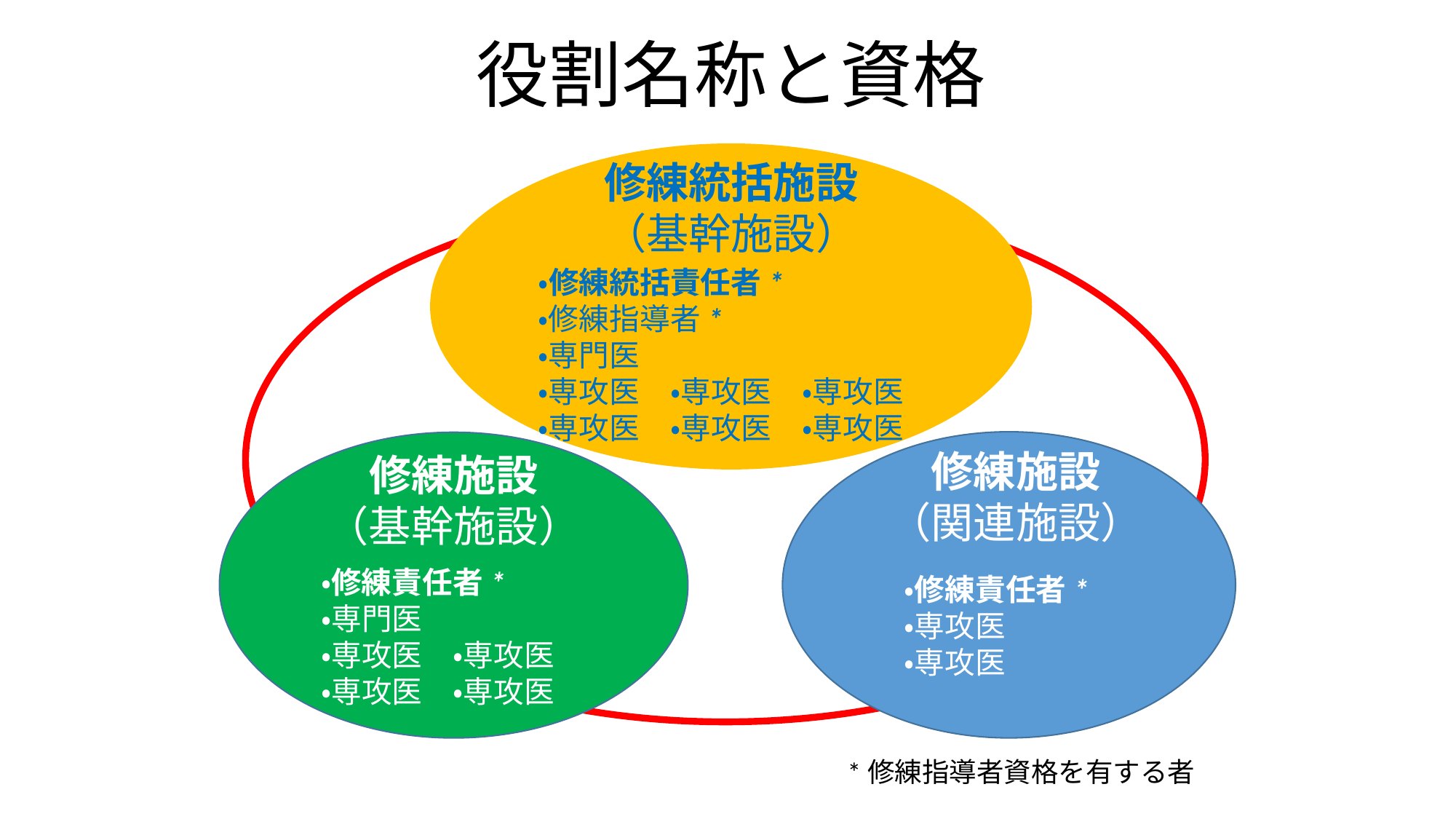

# 役割名称と資格

修練統括施設
（基幹施設）

・修練統括責任者*
・修練指導者*
・専門医
・専攻医　・専攻医　・専攻医
・専攻医　・専攻医　・専攻医

修練施設
（関連施設）
修練施設
（基幹施設）
・修練責任者*
・専門医
・専攻医　・専攻医
・専攻医　・専攻医
・修練責任者*
・専攻医
・専攻医
*修練指導者資格を有する者